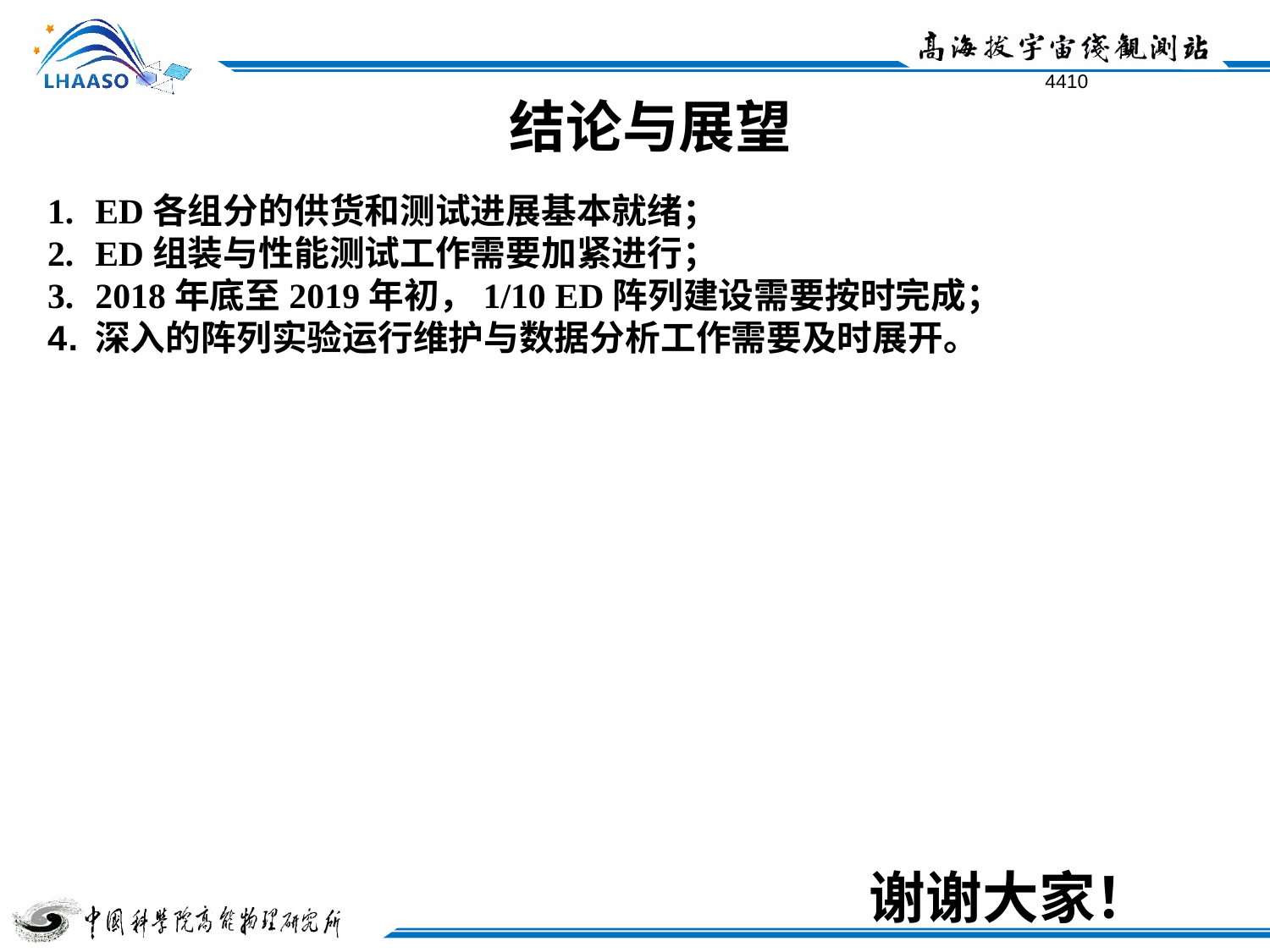

结论与展望
ED各组分的供货和测试进展基本就绪；
ED组装与性能测试工作需要加紧进行；
2018年底至2019年初，1/10 ED阵列建设需要按时完成；
深入的阵列实验运行维护与数据分析工作需要及时展开。
谢谢大家！